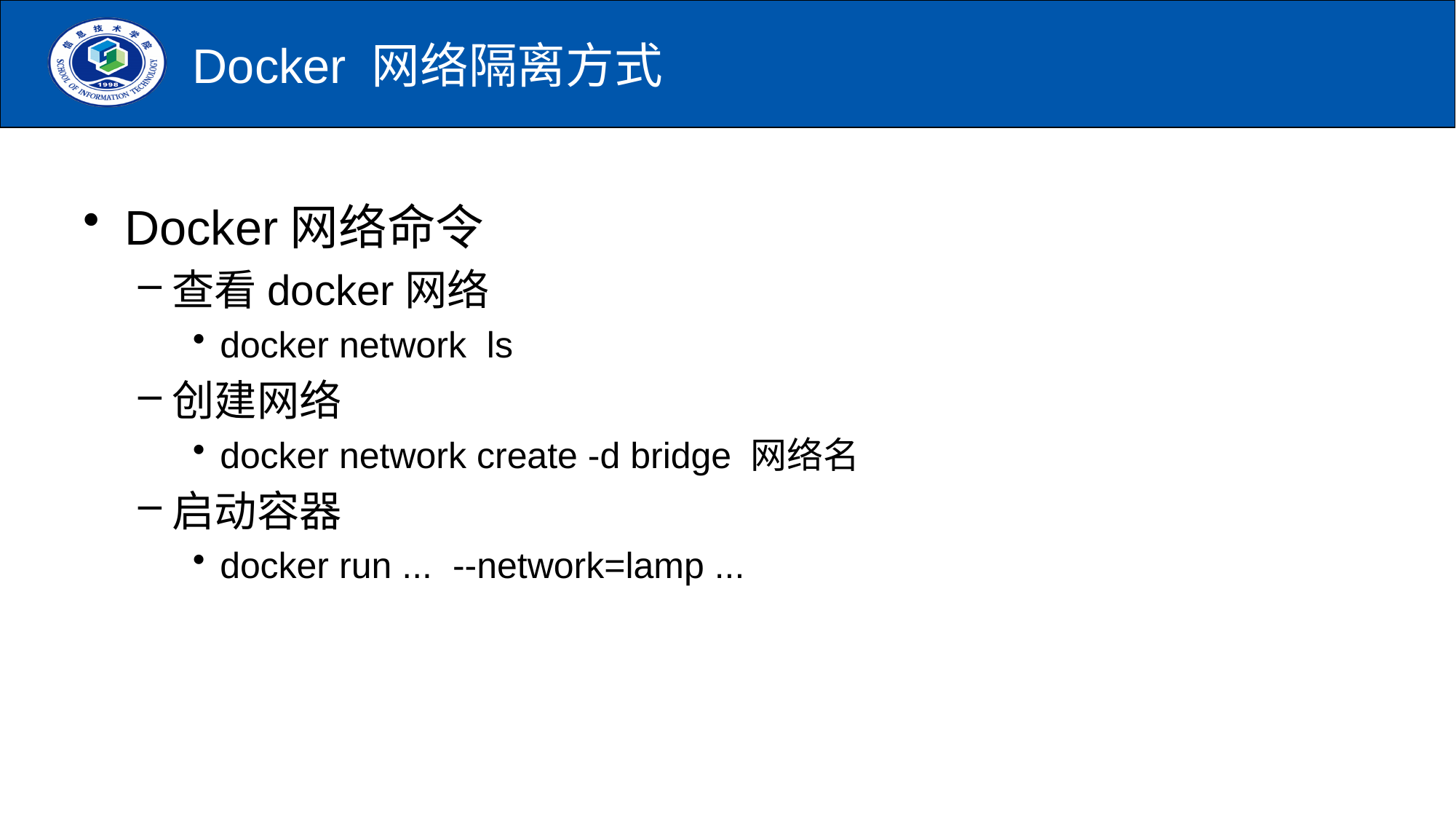

# Docker 网络隔离方式
Docker网络命令
查看docker网络
docker network  ls
创建网络
docker network create -d bridge 网络名
启动容器
docker run ...  --network=lamp ...